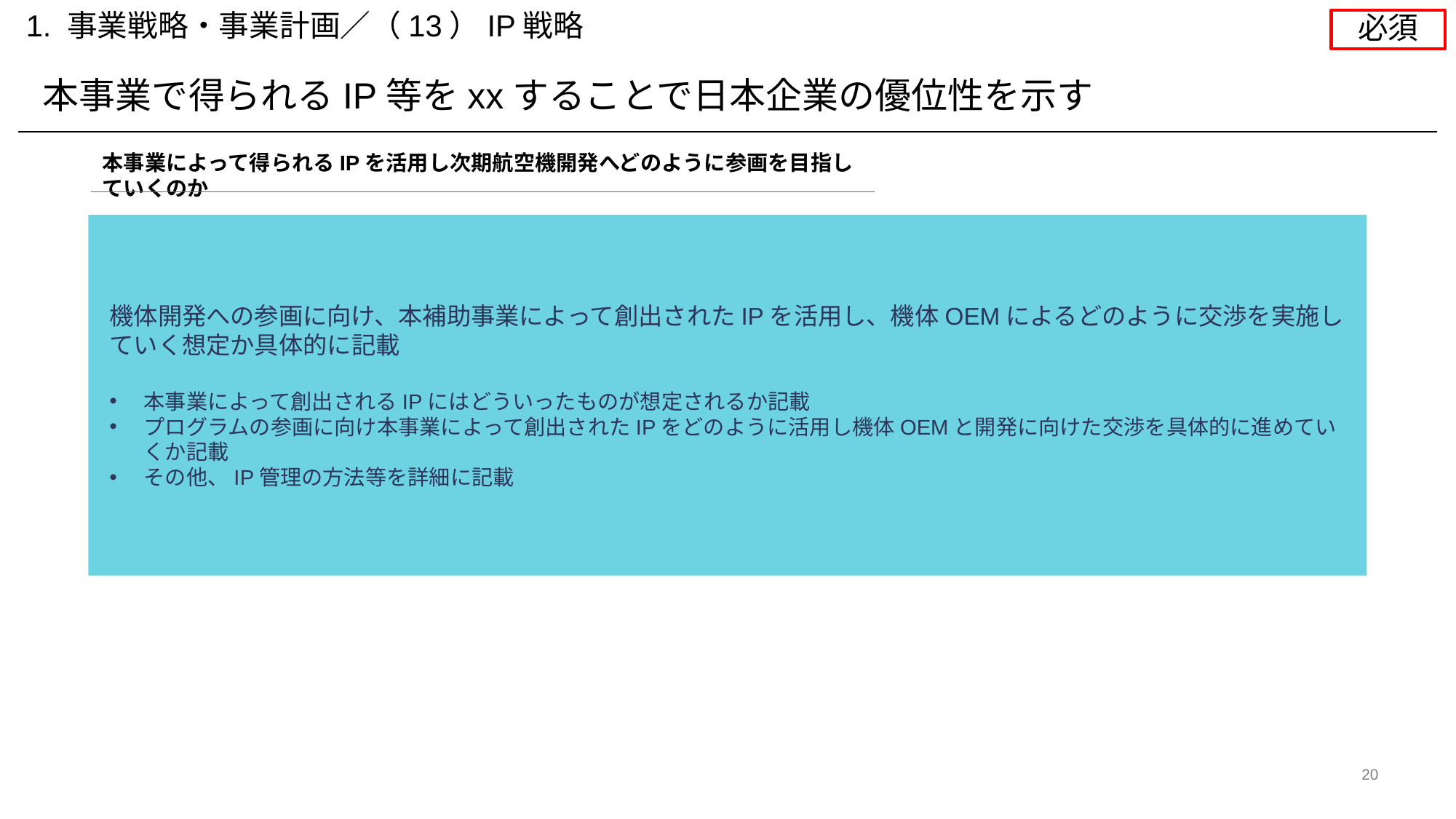

1. 事業戦略・事業計画／（13）IP戦略
必須
本事業で得られるIP等をxxすることで日本企業の優位性を示す
本事業によって得られるIPを活用し次期航空機開発へどのように参画を目指していくのか
機体開発への参画に向け、本補助事業によって創出されたIPを活用し、機体OEMによるどのように交渉を実施していく想定か具体的に記載

本事業によって創出されるIPにはどういったものが想定されるか記載
プログラムの参画に向け本事業によって創出されたIPをどのように活用し機体OEMと開発に向けた交渉を具体的に進めていくか記載
その他、IP管理の方法等を詳細に記載